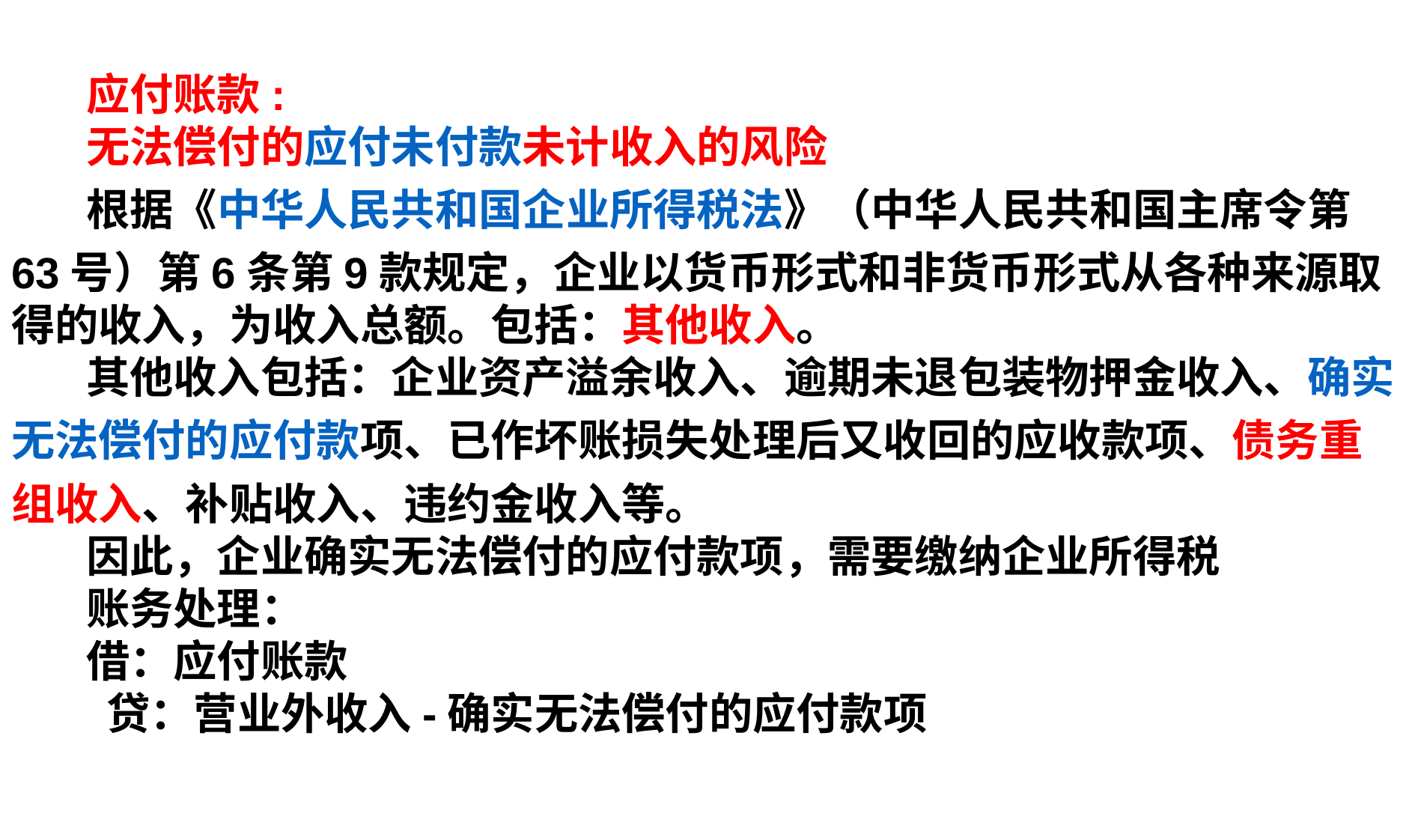

应付账款:
无法偿付的应付未付款未计收入的风险
根据《中华人民共和国企业所得税法》（中华人民共和国主席令第63号）第6条第9款规定，企业以货币形式和非货币形式从各种来源取得的收入，为收入总额。包括：其他收入。
其他收入包括：企业资产溢余收入、逾期未退包装物押金收入、确实无法偿付的应付款项、已作坏账损失处理后又收回的应收款项、债务重组收入、补贴收入、违约金收入等。
因此，企业确实无法偿付的应付款项，需要缴纳企业所得税
账务处理：
借：应付账款
 贷：营业外收入-确实无法偿付的应付款项
| A101010 | 一般企业收入明细表 |
| --- | --- |